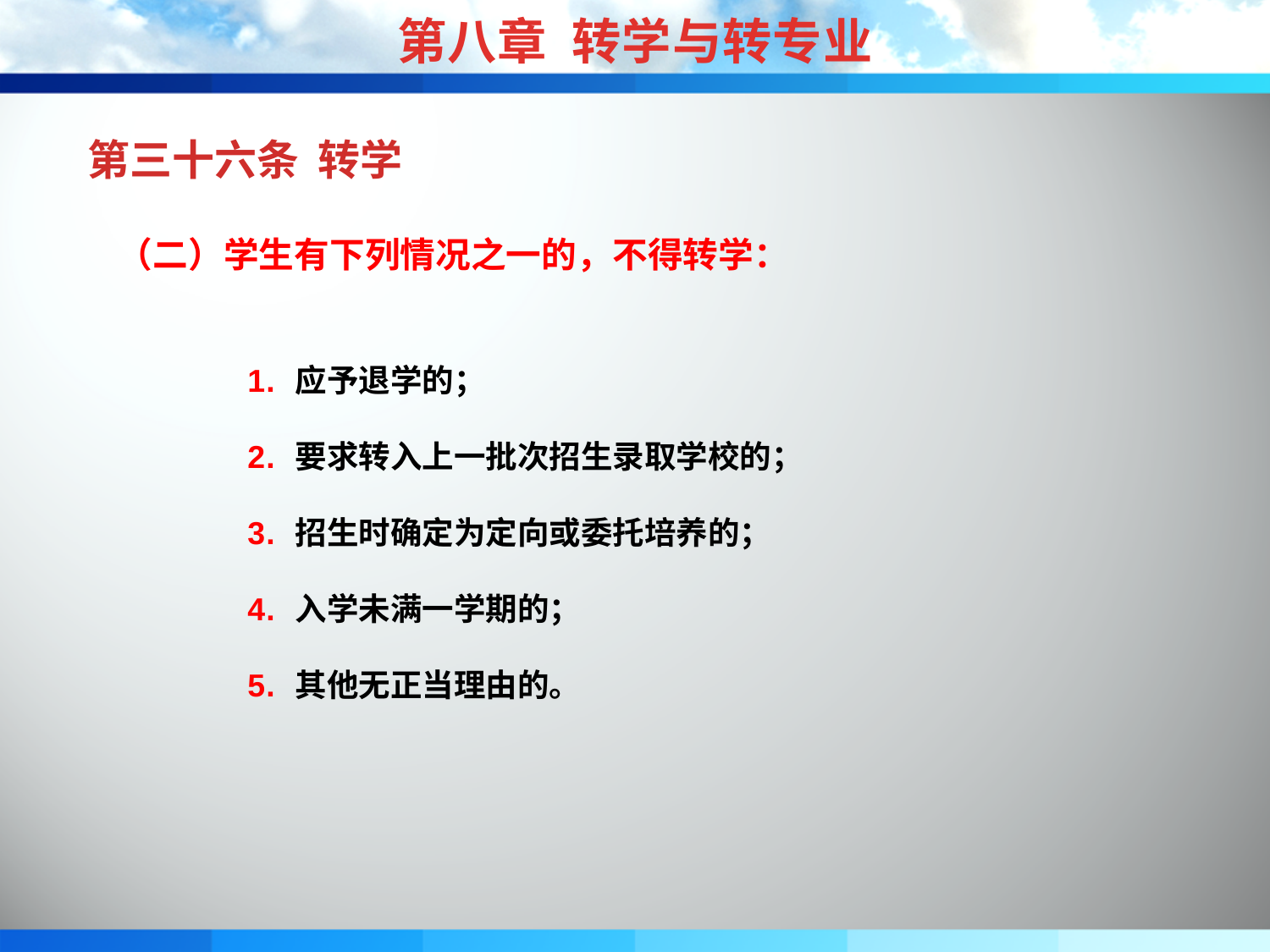

第八章  转学与转专业
第三十六条  转学
（二）学生有下列情况之一的，不得转学：
应予退学的；
要求转入上一批次招生录取学校的；
招生时确定为定向或委托培养的；
入学未满一学期的；
其他无正当理由的。